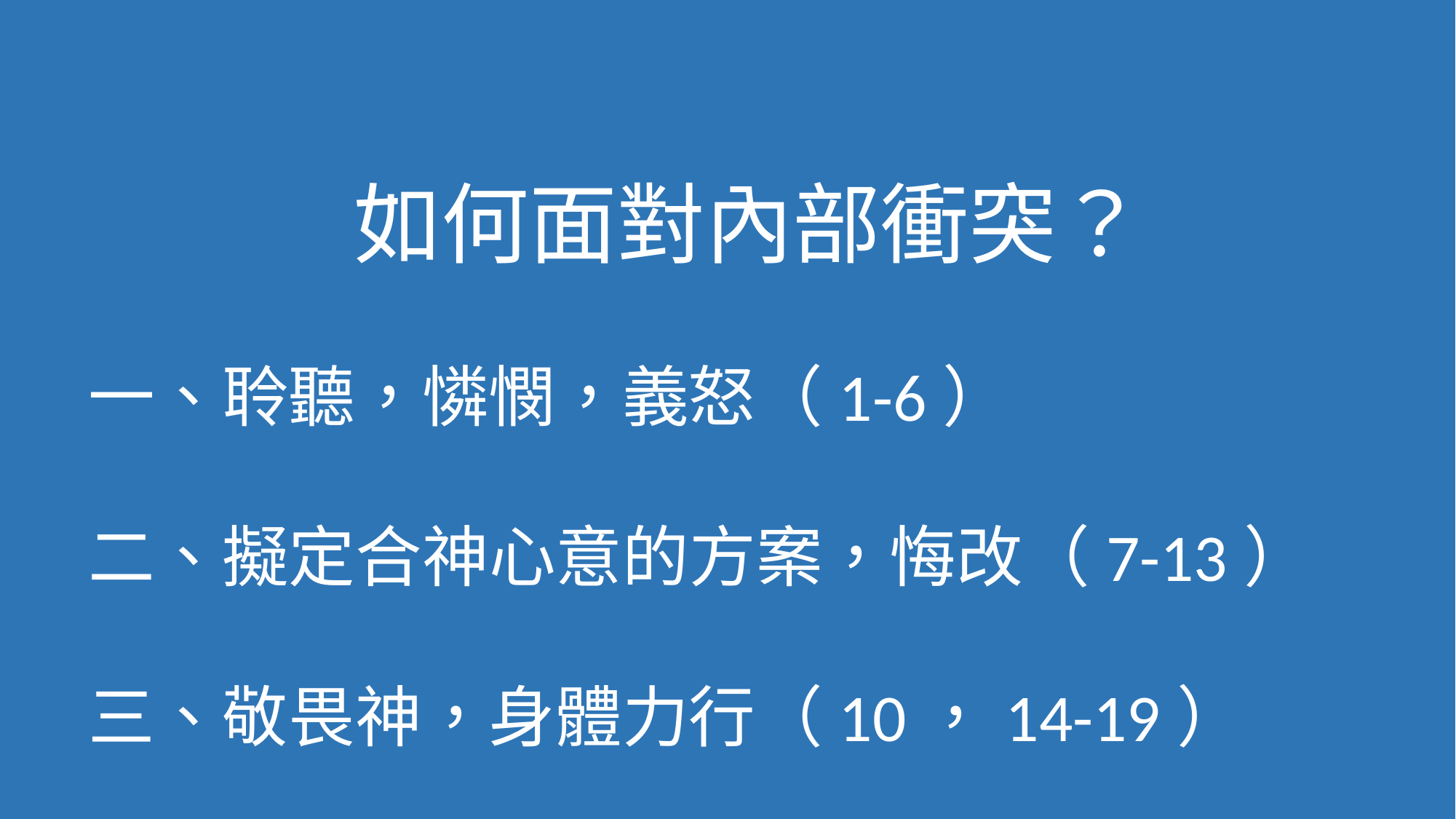

如何面對內部衝突？

一、聆聽，憐憫，義怒（1-6）
二、擬定合神心意的方案，悔改（7-13）

三、敬畏神，身體力行（10，14-19）